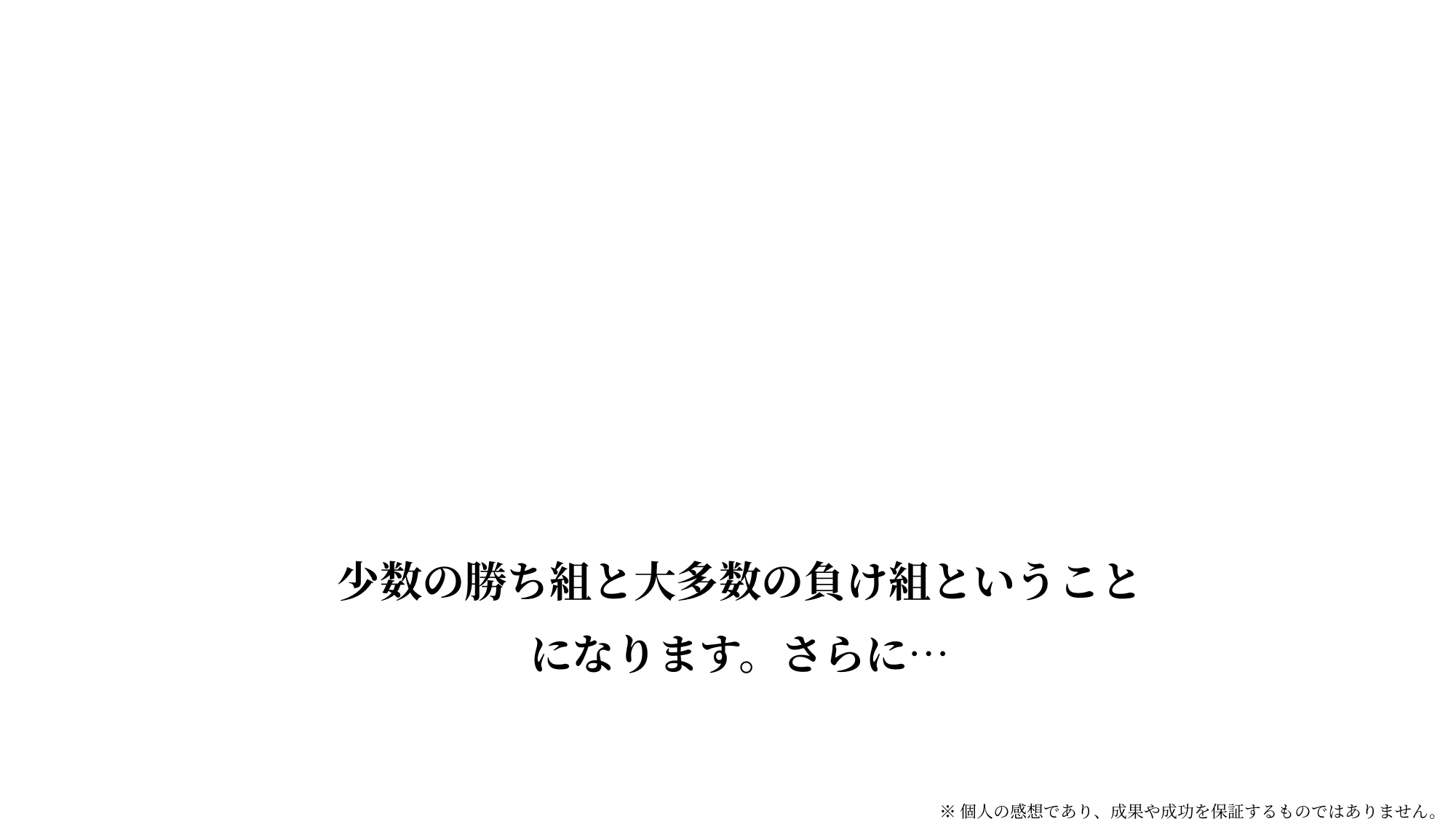

少数の勝ち組と大多数の負け組ということ
になります。さらに…
※個人の感想であり、成果や成功を保証するものではありません。